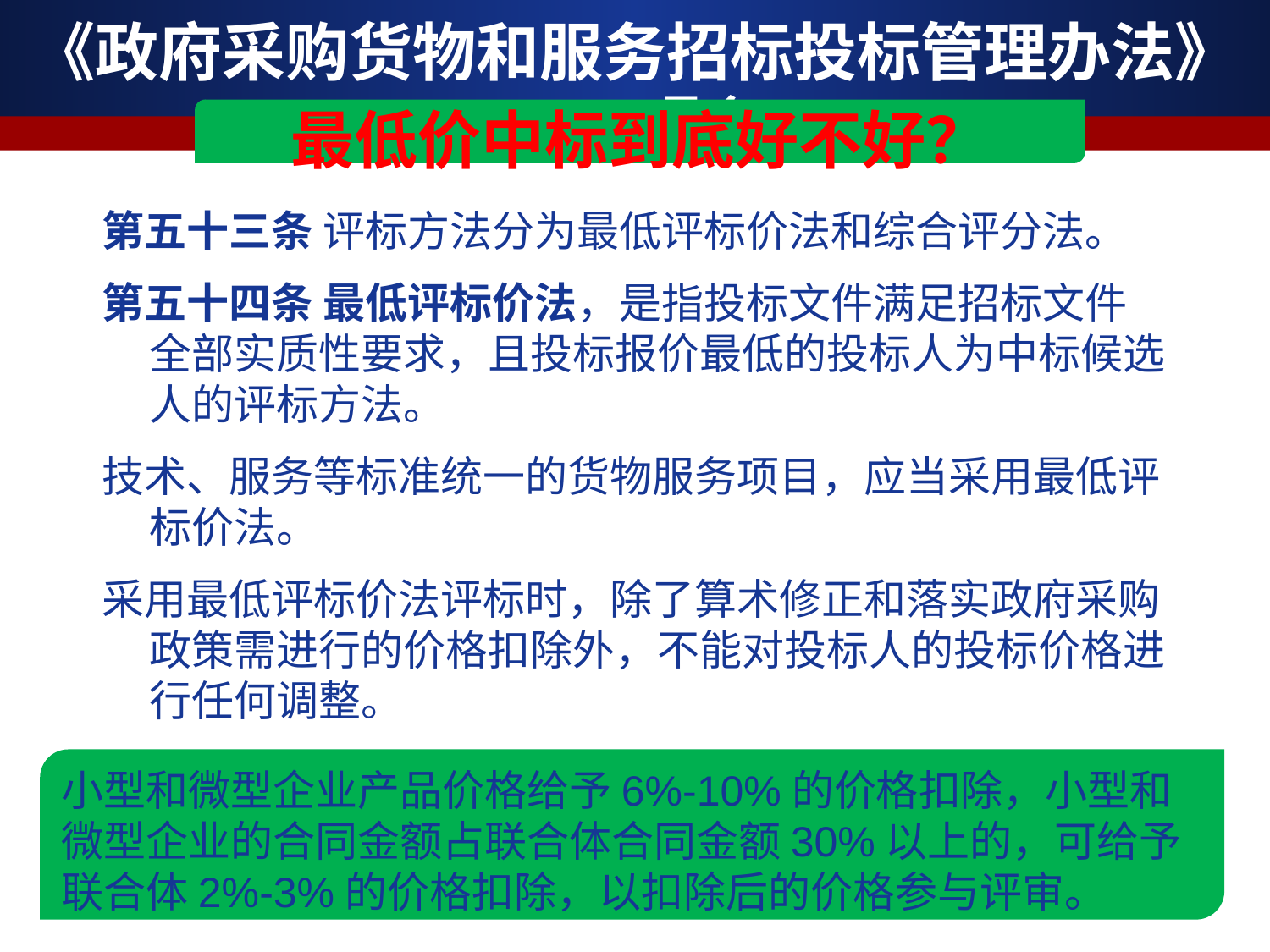

《政府采购货物和服务招标投标管理办法》
—87号令
最低价中标到底好不好？
第五十三条 评标方法分为最低评标价法和综合评分法。
第五十四条 最低评标价法，是指投标文件满足招标文件全部实质性要求，且投标报价最低的投标人为中标候选人的评标方法。
技术、服务等标准统一的货物服务项目，应当采用最低评标价法。
采用最低评标价法评标时，除了算术修正和落实政府采购政策需进行的价格扣除外，不能对投标人的投标价格进行任何调整。
小型和微型企业产品价格给予6%-10%的价格扣除，小型和微型企业的合同金额占联合体合同金额30%以上的，可给予联合体2%-3%的价格扣除，以扣除后的价格参与评审。